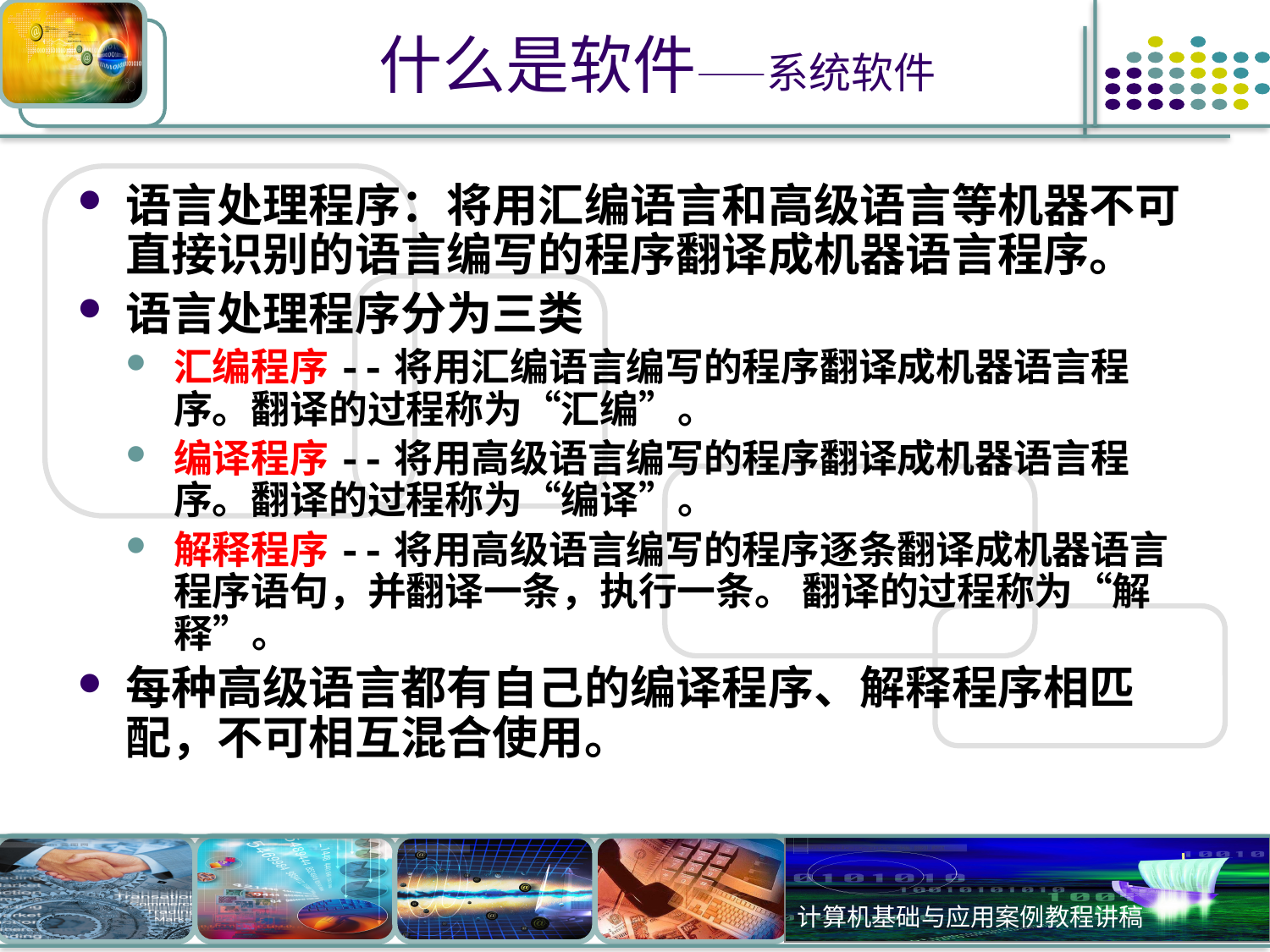

# 什么是软件——系统软件
语言处理程序：将用汇编语言和高级语言等机器不可直接识别的语言编写的程序翻译成机器语言程序。
语言处理程序分为三类
汇编程序--将用汇编语言编写的程序翻译成机器语言程序。翻译的过程称为“汇编”。
编译程序--将用高级语言编写的程序翻译成机器语言程序。翻译的过程称为“编译”。
解释程序--将用高级语言编写的程序逐条翻译成机器语言程序语句，并翻译一条，执行一条。 翻译的过程称为“解释”。
每种高级语言都有自己的编译程序、解释程序相匹配，不可相互混合使用。